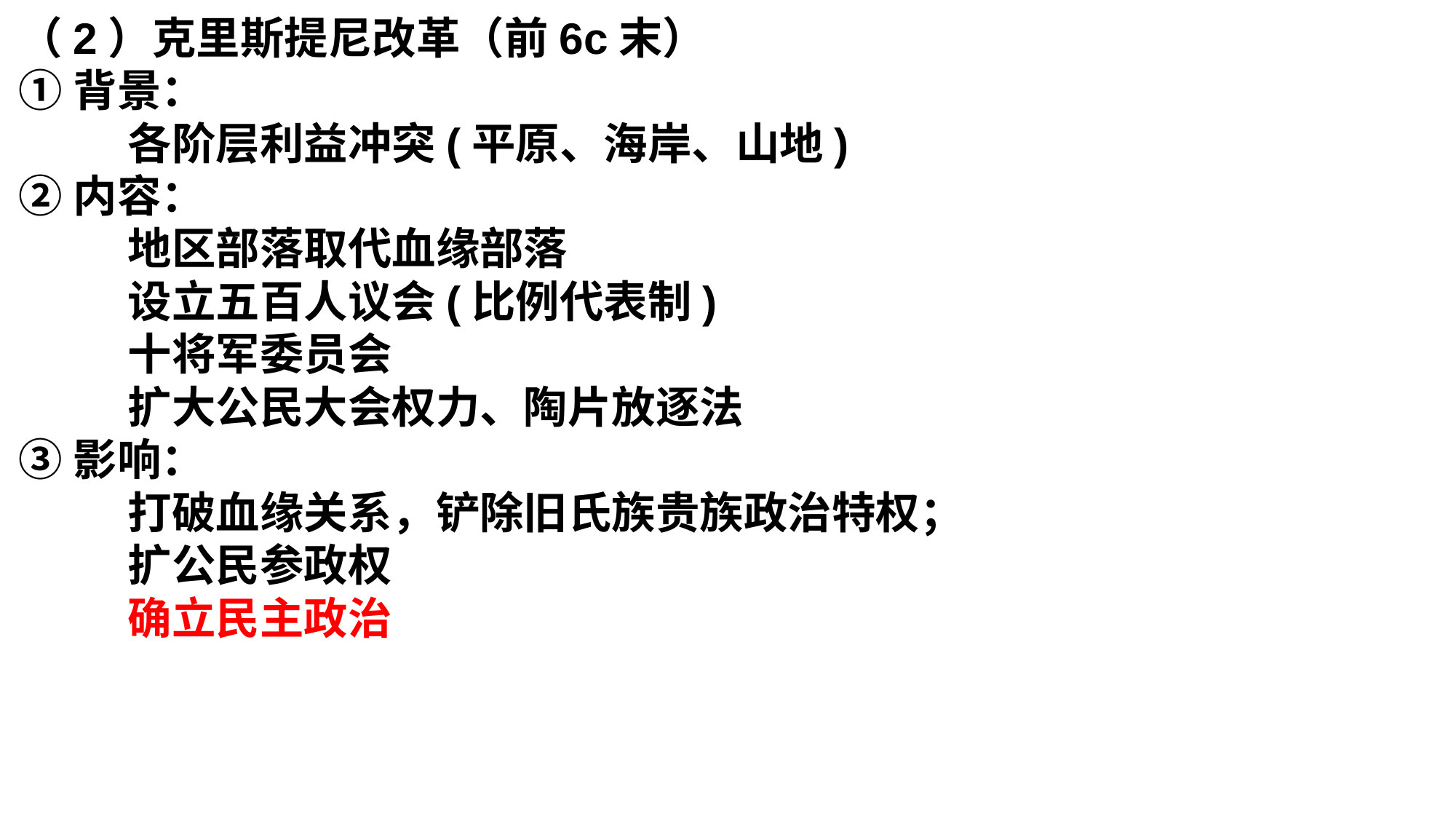

（2）克里斯提尼改革（前6c末）
①背景：
	各阶层利益冲突(平原、海岸、山地)
②内容：
	地区部落取代血缘部落
	设立五百人议会(比例代表制)
	十将军委员会
	扩大公民大会权力、陶片放逐法
③影响：
	打破血缘关系，铲除旧氏族贵族政治特权；
	扩公民参政权
	确立民主政治